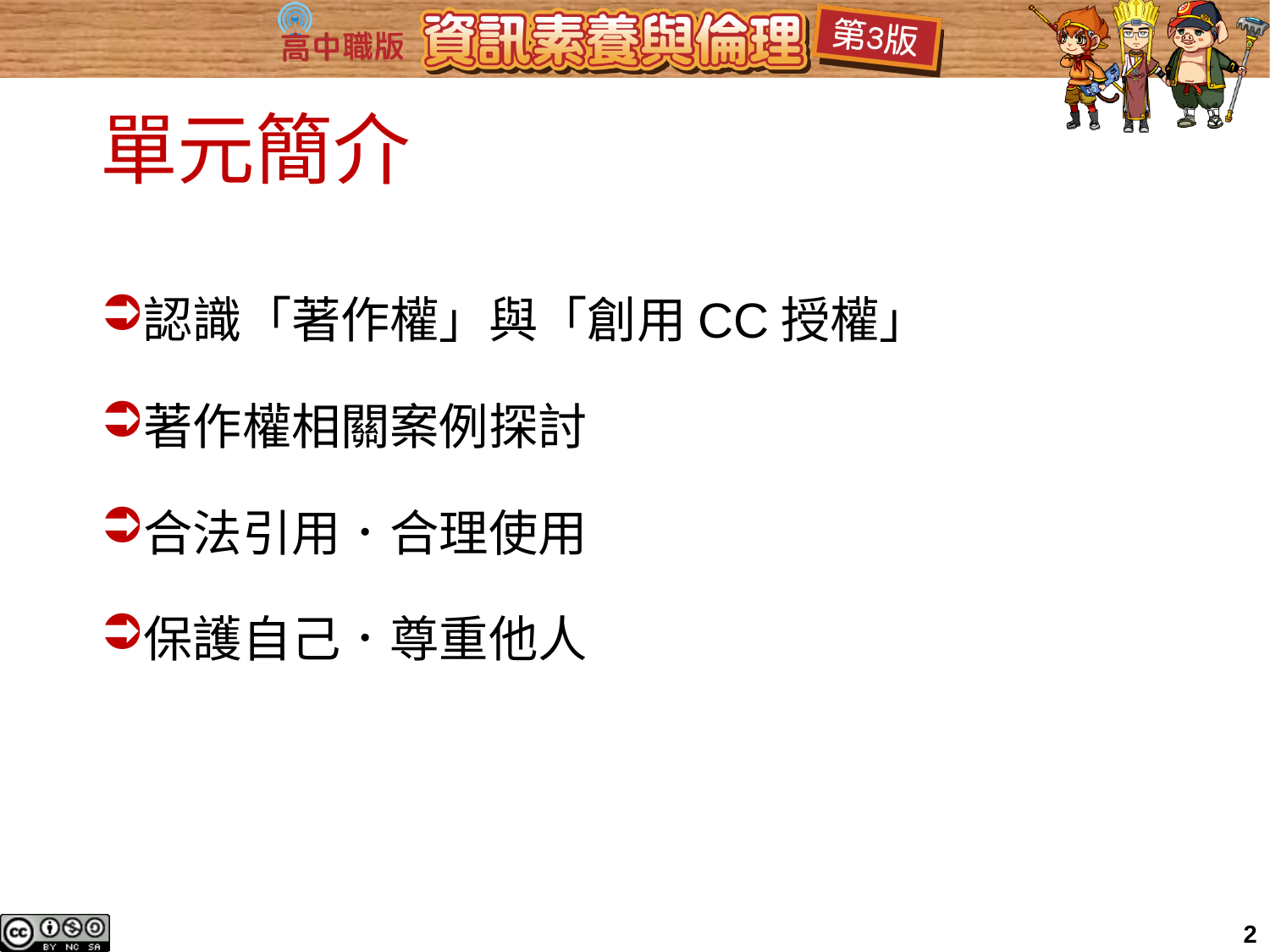

# 單元簡介
認識「著作權」與「創用CC授權」
著作權相關案例探討
合法引用．合理使用
保護自己．尊重他人
2